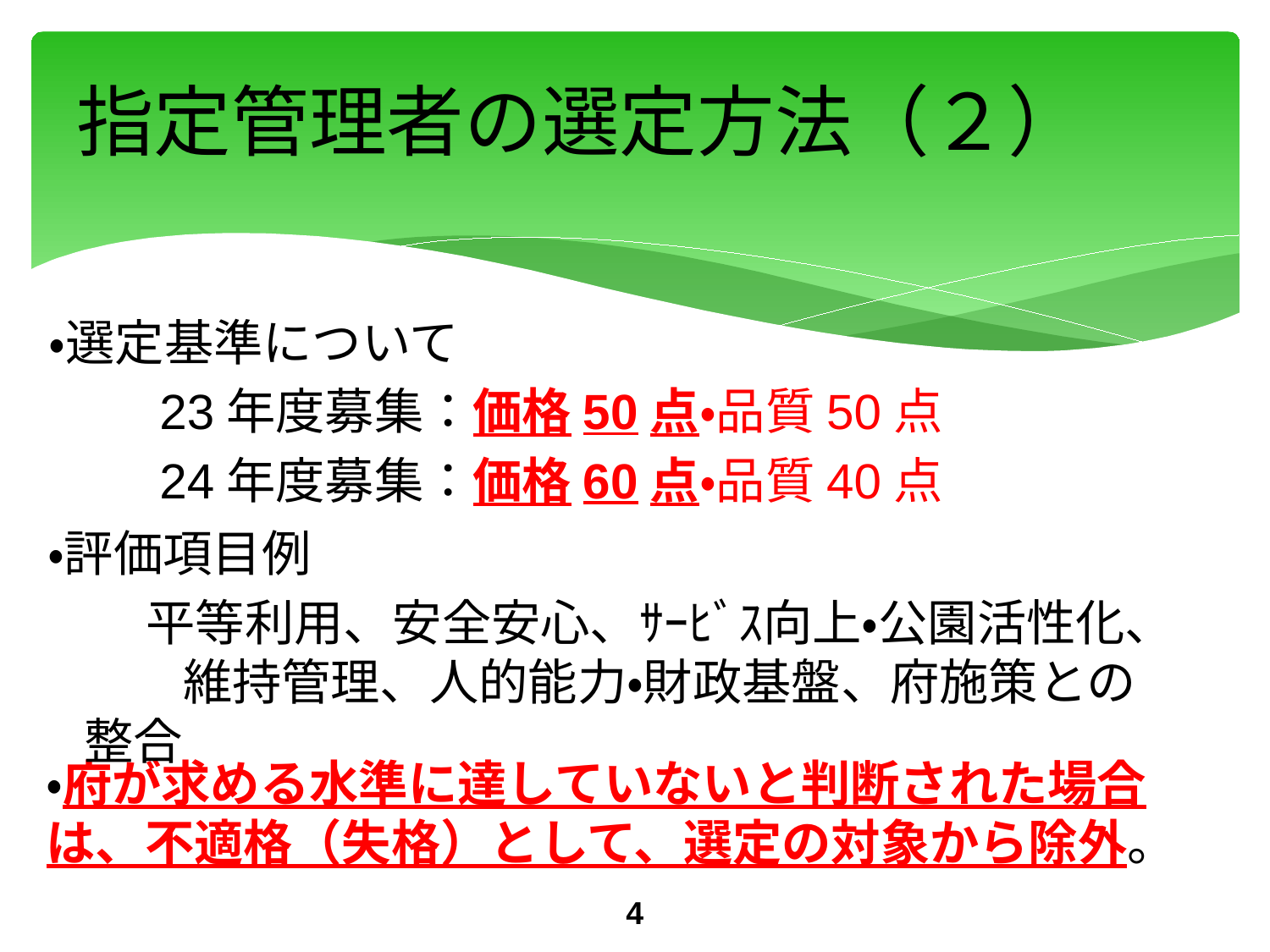

# 指定管理者の選定方法（２）
・選定基準について
　　23年度募集：価格50点・品質50点
　　24年度募集：価格60点・品質40点
・評価項目例
　　平等利用、安全安心、ｻｰﾋﾞｽ向上・公園活性化、　　維持管理、人的能力・財政基盤、府施策との整合
・府が求める水準に達していないと判断された場合は、不適格（失格）として、選定の対象から除外。
4